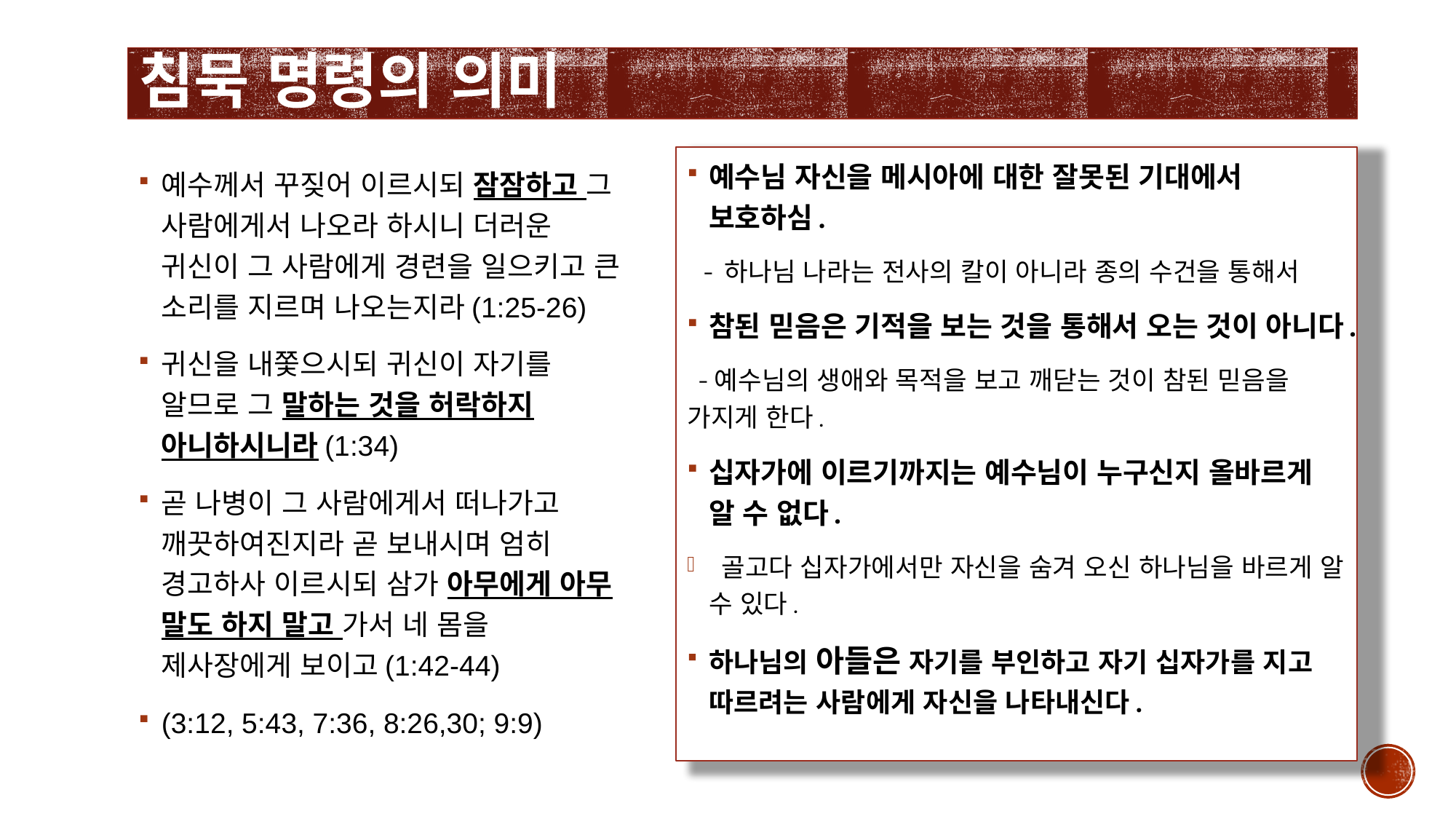

# 침묵 명령의 의미
예수님 자신을 메시아에 대한 잘못된 기대에서 보호하심.
   - 하나님 나라는 전사의 칼이 아니라 종의 수건을 통해서
참된 믿음은 기적을 보는 것을 통해서 오는 것이 아니다.
  -예수님의 생애와 목적을 보고 깨닫는 것이 참된 믿음을 가지게 한다.
십자가에 이르기까지는 예수님이 누구신지 올바르게 알 수 없다.
 골고다 십자가에서만 자신을 숨겨 오신 하나님을 바르게 알 수 있다.
하나님의 아들은 자기를 부인하고 자기 십자가를 지고 따르려는 사람에게 자신을 나타내신다.
예수께서 꾸짖어 이르시되 잠잠하고 그 사람에게서 나오라 하시니 더러운 귀신이 그 사람에게 경련을 일으키고 큰 소리를 지르며 나오는지라(1:25-26)
귀신을 내쫓으시되 귀신이 자기를 알므로 그 말하는 것을 허락하지 아니하시니라(1:34)
곧 나병이 그 사람에게서 떠나가고 깨끗하여진지라 곧 보내시며 엄히 경고하사 이르시되 삼가 아무에게 아무 말도 하지 말고 가서 네 몸을 제사장에게 보이고(1:42-44)
(3:12, 5:43, 7:36, 8:26,30; 9:9)